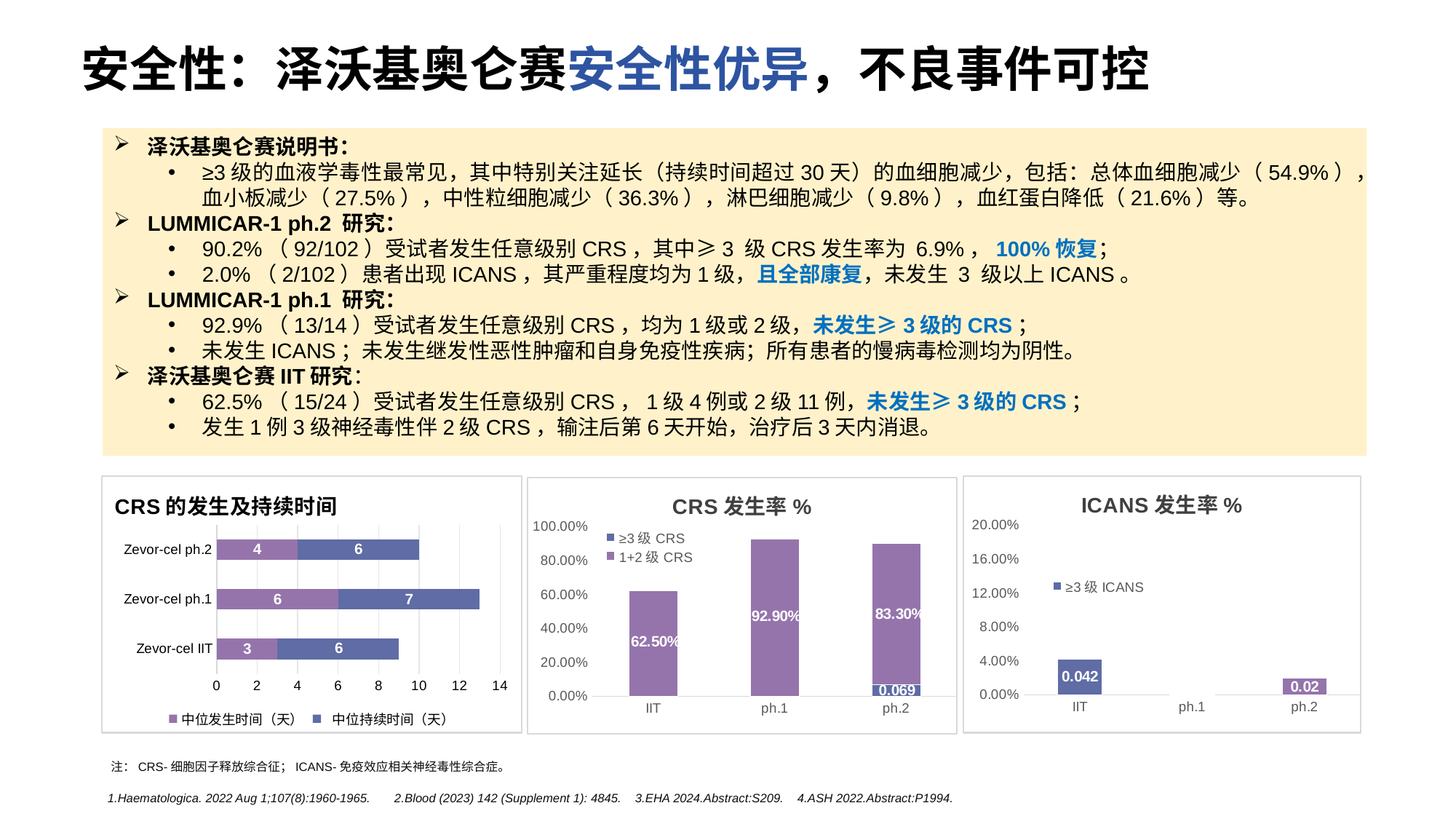

安全性：泽沃基奥仑赛安全性优异，不良事件可控
泽沃基奥仑赛说明书：
≥3级的血液学毒性最常见，其中特别关注延长（持续时间超过30天）的血细胞减少，包括：总体血细胞减少（54.9%），血小板减少（27.5%），中性粒细胞减少（36.3%），淋巴细胞减少（9.8%），血红蛋白降低（21.6%）等。
LUMMICAR-1 ph.2 研究：
90.2%（92/102）受试者发生任意级别CRS，其中≥3 级CRS发生率为 6.9%，100%恢复；
2.0%（2/102）患者出现ICANS，其严重程度均为1级，且全部康复，未发生 3 级以上ICANS。
LUMMICAR-1 ph.1 研究：
92.9%（13/14）受试者发生任意级别CRS，均为1级或2级，未发生≥3级的CRS；
未发生ICANS；未发生继发性恶性肿瘤和自身免疫性疾病；所有患者的慢病毒检测均为阴性。
泽沃基奥仑赛IIT研究：
62.5%（15/24）受试者发生任意级别CRS，1级4例或2级11例，未发生≥3级的CRS；
发生1例3级神经毒性伴2级CRS，输注后第6天开始，治疗后3天内消退。

### Chart: CRS的发生及持续时间

| Category | 中位发生时间（天） |  中位持续时间（天） |
|---|---|---|
| Zevor-cel IIT | 3.0 | 6.0 |
| Zevor-cel ph.1 | 6.0 | 7.0 |
| Zevor-cel ph.2 | 4.0 | 6.0 |

### Chart: ICANS发生率%

| Category | ≥3级ICANS | 1+2级ICANS |
|---|---|---|
| IIT | 0.042 | 0.0 |
| ph.1 | 0.0 | 0.0 |
| ph.2 | 0.0 | 0.02 |

### Chart: CRS发生率%

| Category | ≥3级CRS | 1+2级CRS |
|---|---|---|
| IIT | 0.0 | 0.625 |
| ph.1 | 0.0 | 0.929 |
| ph.2 | 0.069 | 0.833 |
注：CRS-细胞因子释放综合征；ICANS-免疫效应相关神经毒性综合症。
1.Haematologica. 2022 Aug 1;107(8):1960-1965.       2.Blood (2023) 142 (Supplement 1): 4845.    3.EHA 2024.Abstract:S209.    4.ASH 2022.Abstract:P1994.